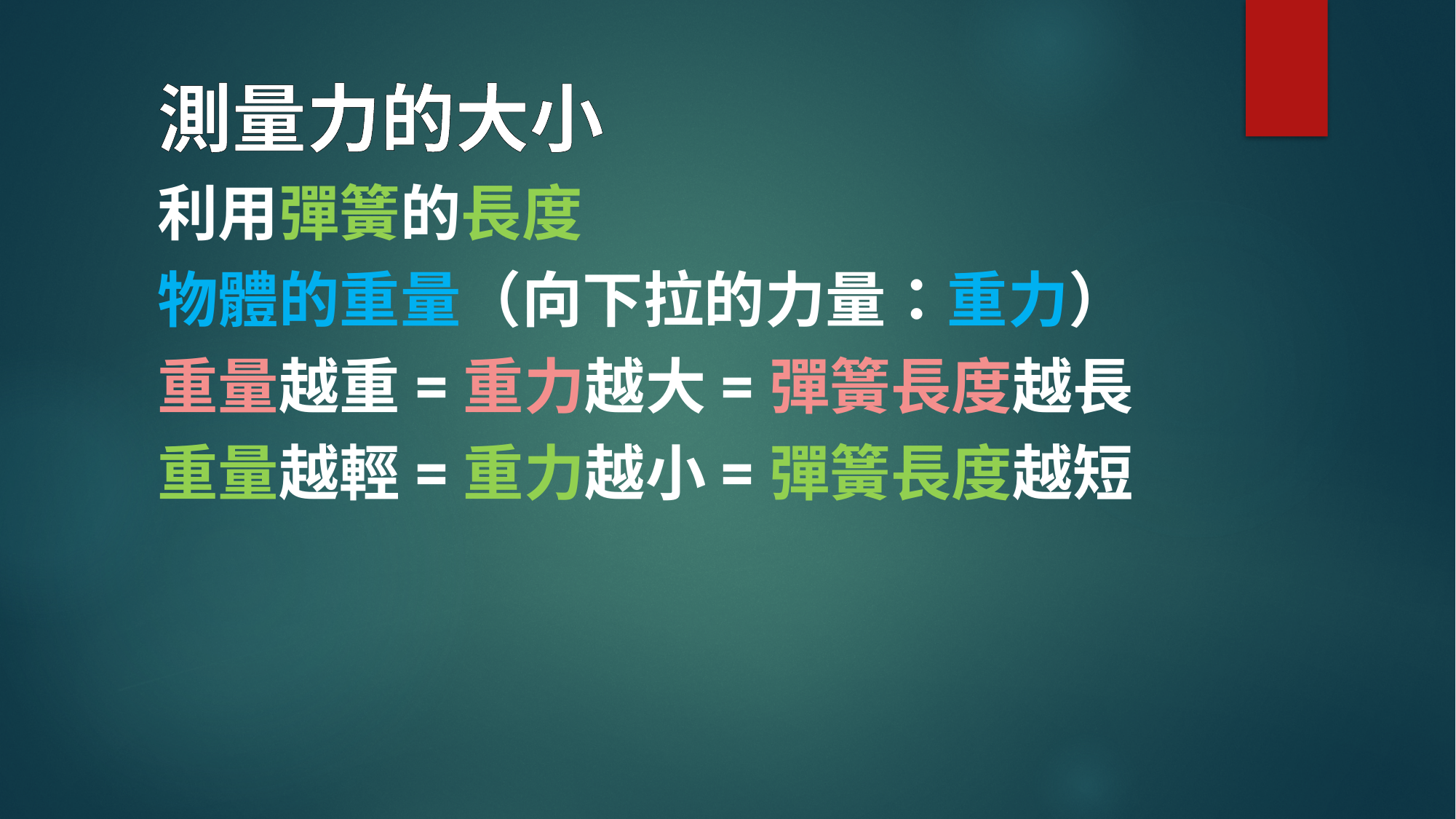

測量力的大小
利用彈簧的長度
物體的重量（向下拉的力量：重力）
重量越重=重力越大=彈簧長度越長
重量越輕=重力越小=彈簧長度越短